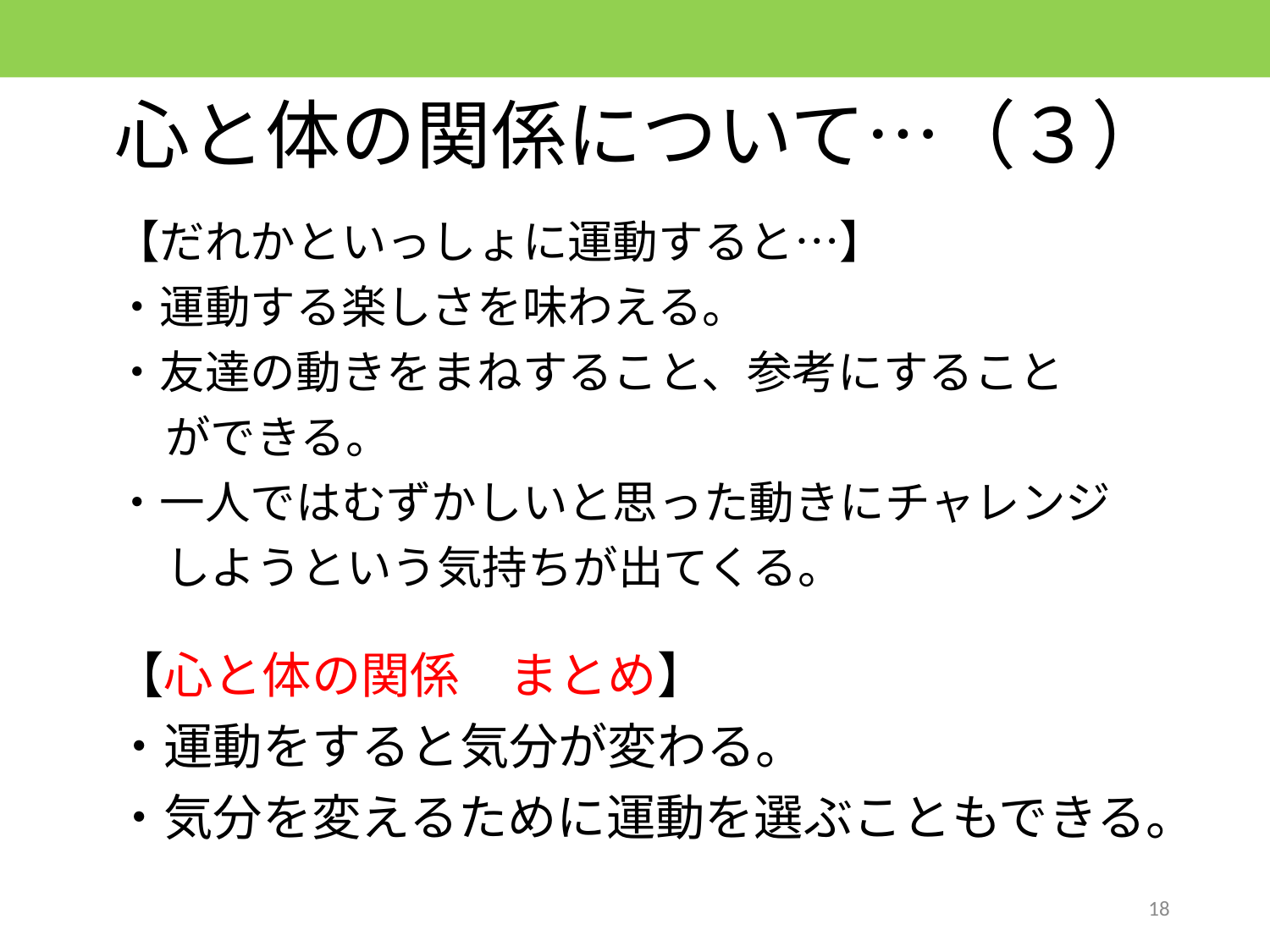

# 心と体の関係について…（３）
【だれかといっしょに運動すると…】
・運動する楽しさを味わえる。
・友達の動きをまねすること、参考にすること
    ができる。
・一人ではむずかしいと思った動きにチャレンジ
    しようという気持ちが出てくる。

【心と体の関係　まとめ】
・運動をすると気分が変わる。
・気分を変えるために運動を選ぶこともできる。

18